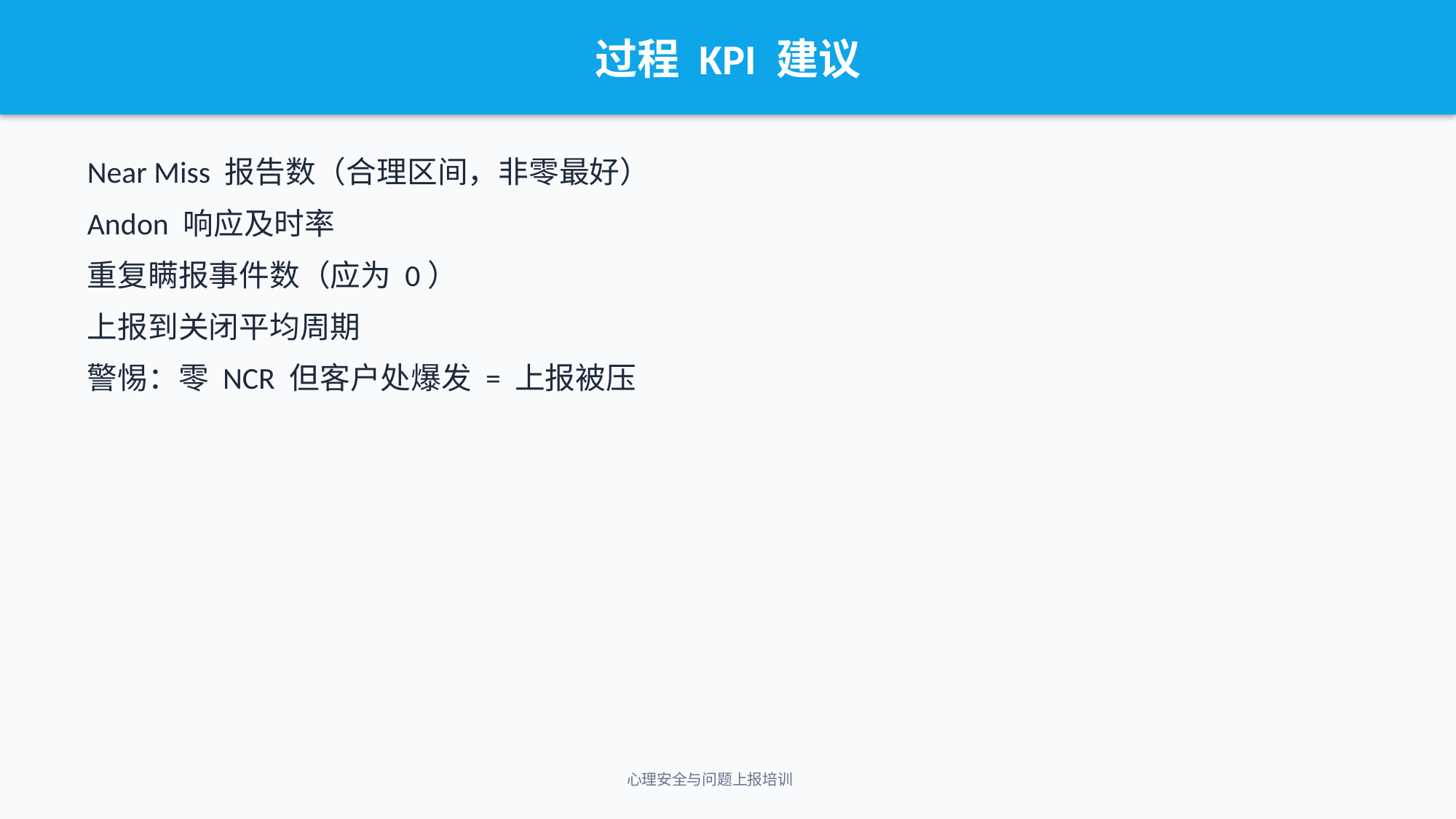

过程 KPI 建议
Near Miss 报告数（合理区间，非零最好）
Andon 响应及时率
重复瞒报事件数（应为 0）
上报到关闭平均周期
警惕：零 NCR 但客户处爆发 = 上报被压
心理安全与问题上报培训